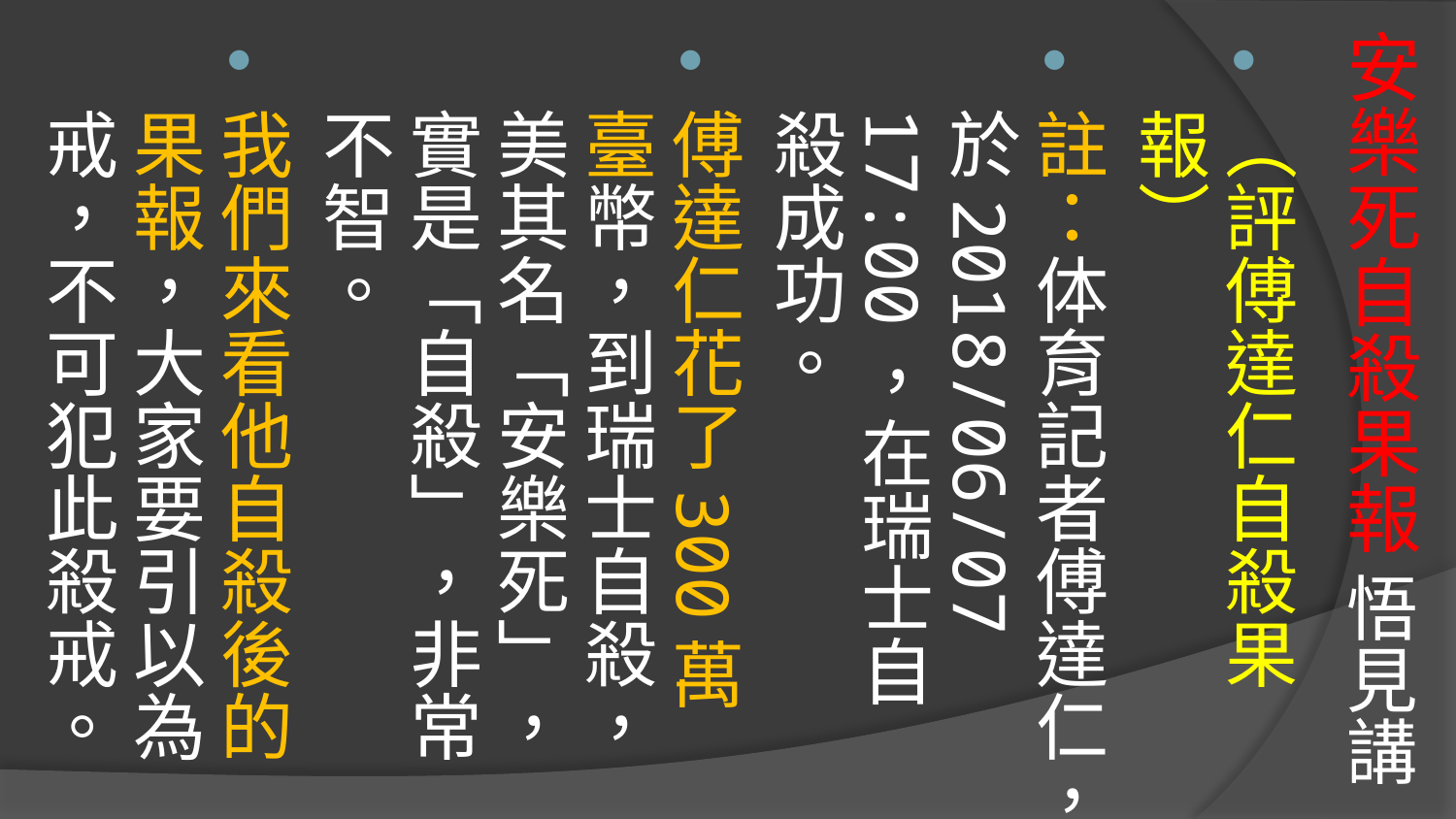

# 安樂死自殺果報 悟見講
（評傅達仁自殺果報）
註：体育記者傅達仁，於2018/06/07 17:00，在瑞士自殺成功。
傅達仁花了300萬臺幣，到瑞士自殺，美其名「安樂死」，實是「自殺」，非常不智。
我們來看他自殺後的果報，大家要引以為戒，不可犯此殺戒。